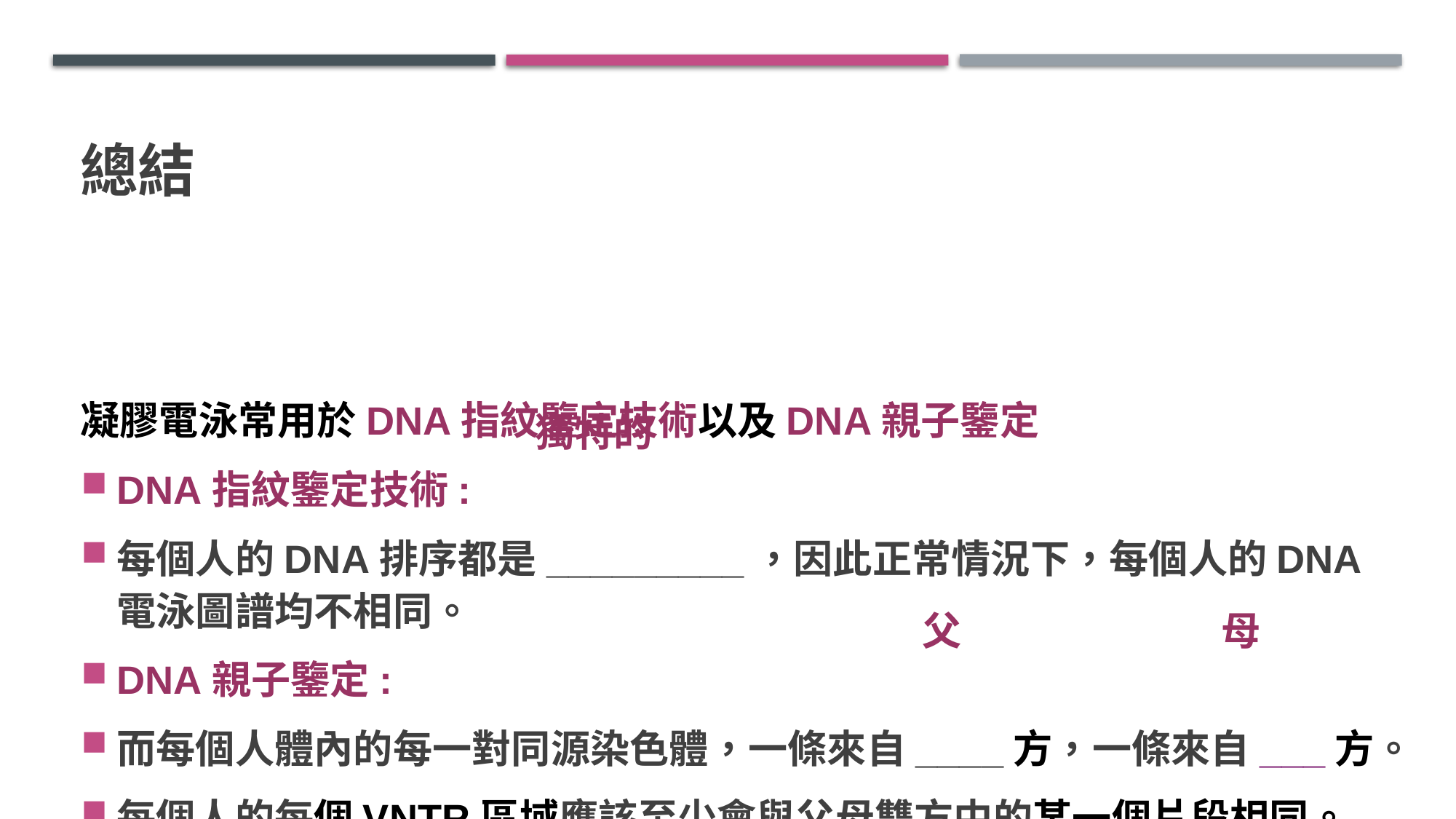

# 總結
凝膠電泳常用於DNA指紋鑒定技術以及DNA親子鑒定
DNA指紋鑒定技術:
每個人的DNA排序都是_________，因此正常情況下，每個人的DNA電泳圖譜均不相同。
DNA親子鑒定:
而每個人體內的每一對同源染色體，一條來自____方，一條來自___方。
每個人的每個VNTR區域應該至少會與父母雙方中的某一個片段相同。

獨特的
父
母